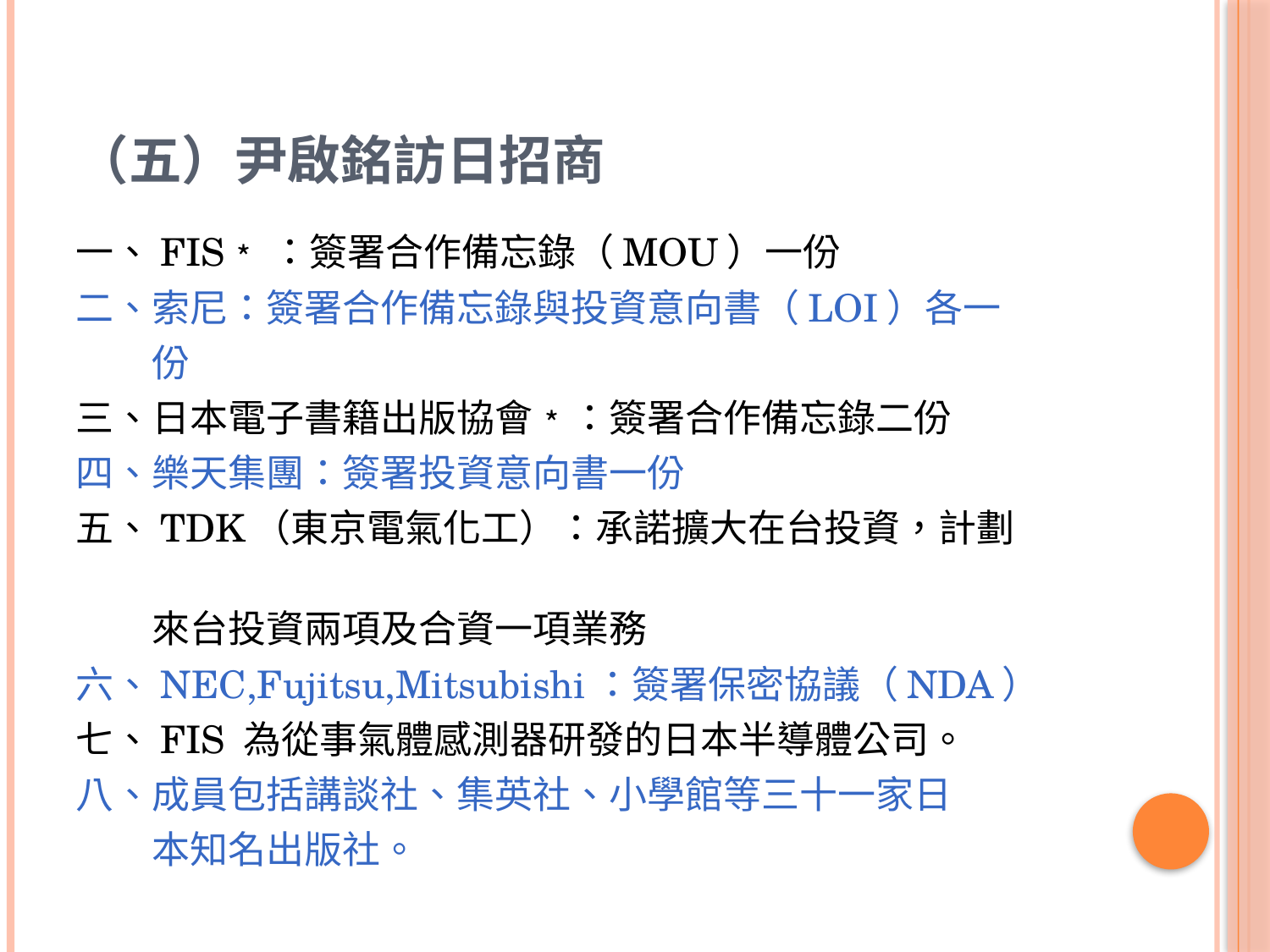

# （五）尹啟銘訪日招商
一、FIS﹡：簽署合作備忘錄（MOU）一份
二、索尼：簽署合作備忘錄與投資意向書（LOI）各一
　　份
三、日本電子書籍出版協會﹡：簽署合作備忘錄二份
四、樂天集團：簽署投資意向書一份
五、TDK（東京電氣化工）：承諾擴大在台投資，計劃
　　來台投資兩項及合資一項業務
六、NEC,Fujitsu,Mitsubishi：簽署保密協議（NDA）
七、FIS 為從事氣體感測器研發的日本半導體公司。
八、成員包括講談社、集英社、小學館等三十一家日
　　本知名出版社。